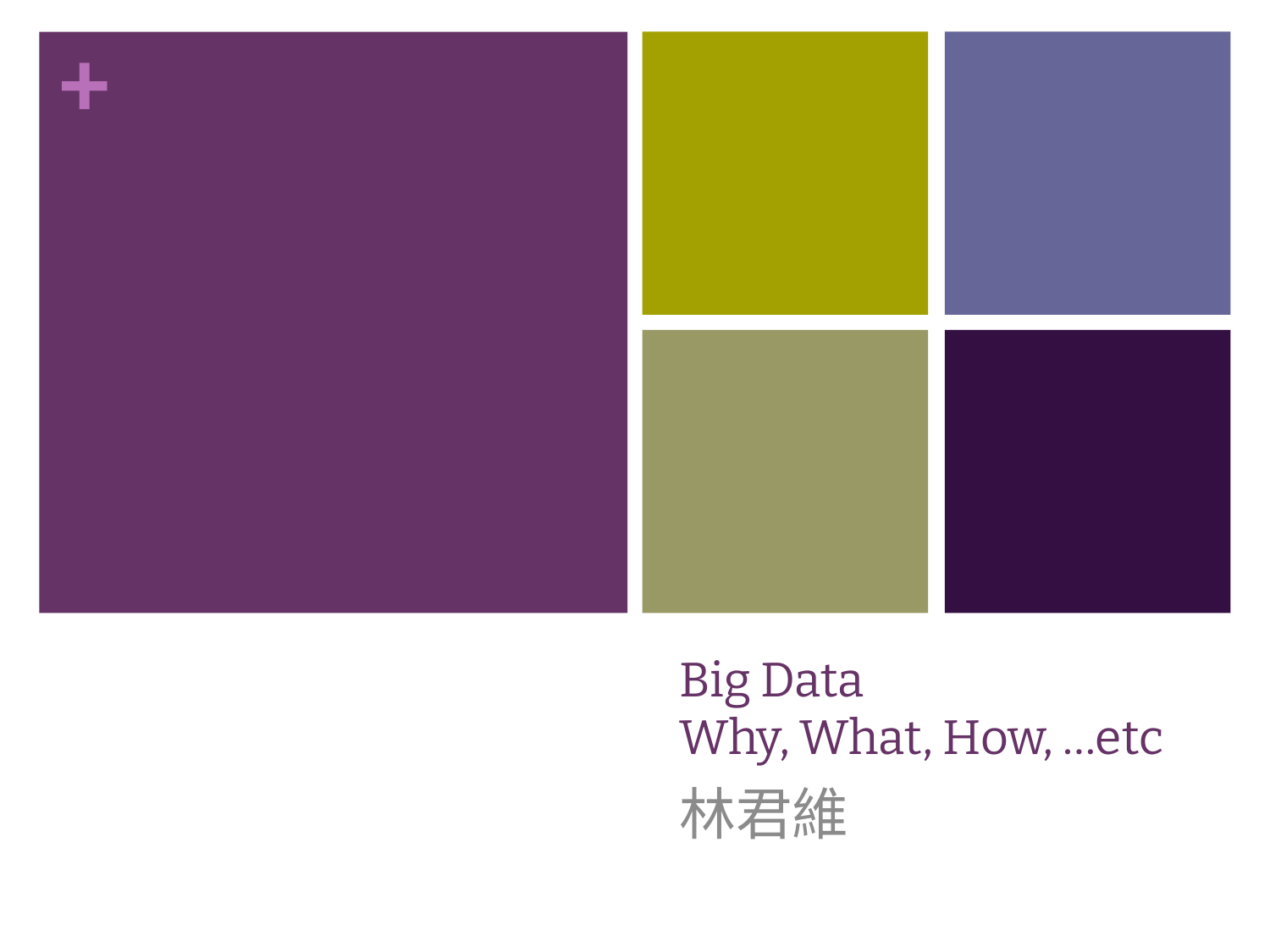

# Big Data Why, What, How, …etc
林君維